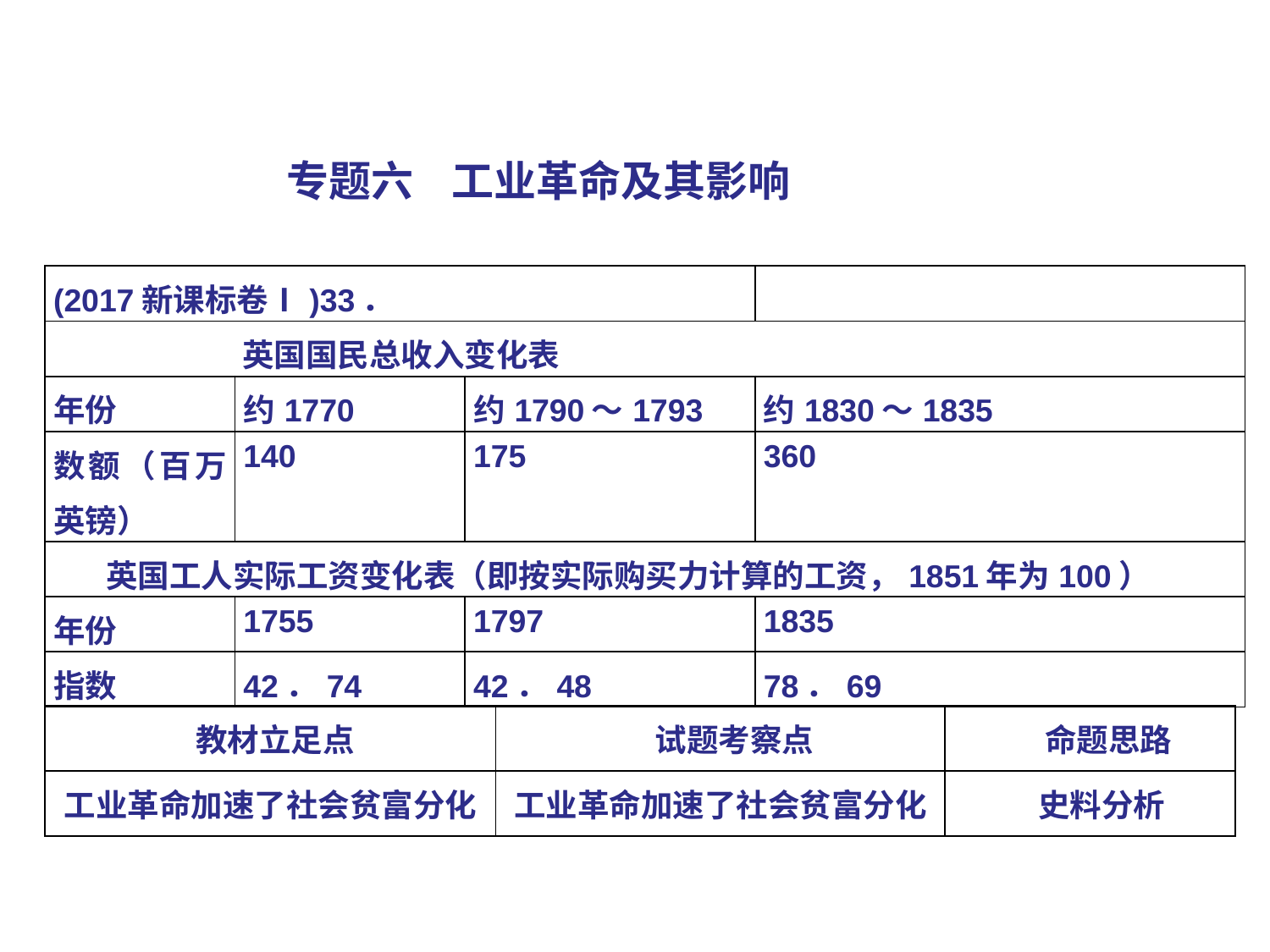

专题六    工业革命及其影响

| (2017新课标卷Ⅰ)33． |  |  |  |
| --- | --- | --- | --- |
| 英国国民总收入变化表 |  |  |  |
| 年份 | 约1770 | 约1790～1793 | 约1830～1835 |
| 数额（百万英镑） | 140 | 175 | 360 |
| 英国工人实际工资变化表（即按实际购买力计算的工资，1851年为100） |  |  |  |
| 年份 | 1755 | 1797 | 1835 |
| 指数 | 42．74 | 42．48 | 78．69 |
| 教材立足点 | 试题考察点 | 命题思路 |
| --- | --- | --- |
| 工业革命加速了社会贫富分化 | 工业革命加速了社会贫富分化 | 史料分析 |